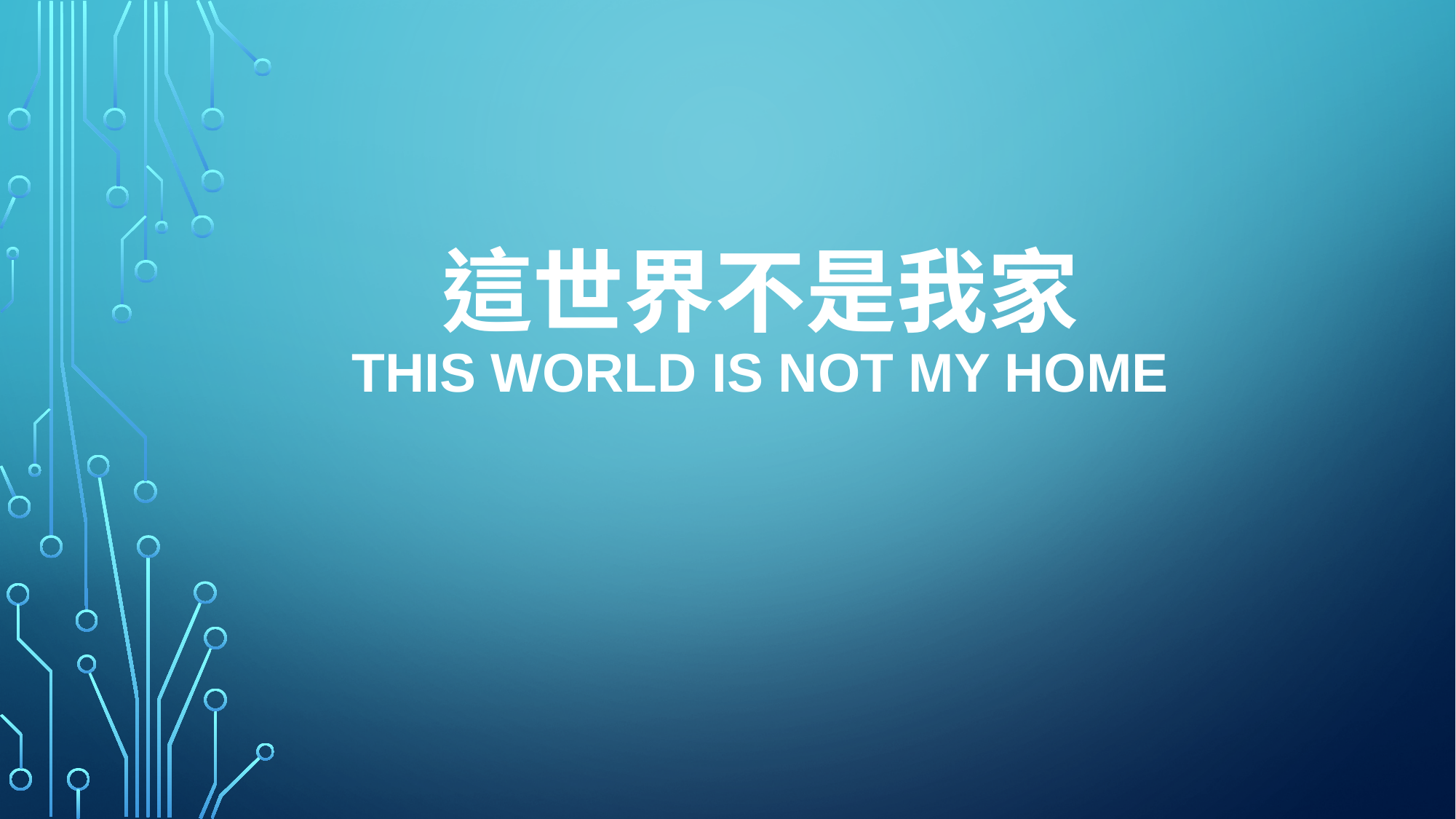

# 這世界不是我家 this world is not my home